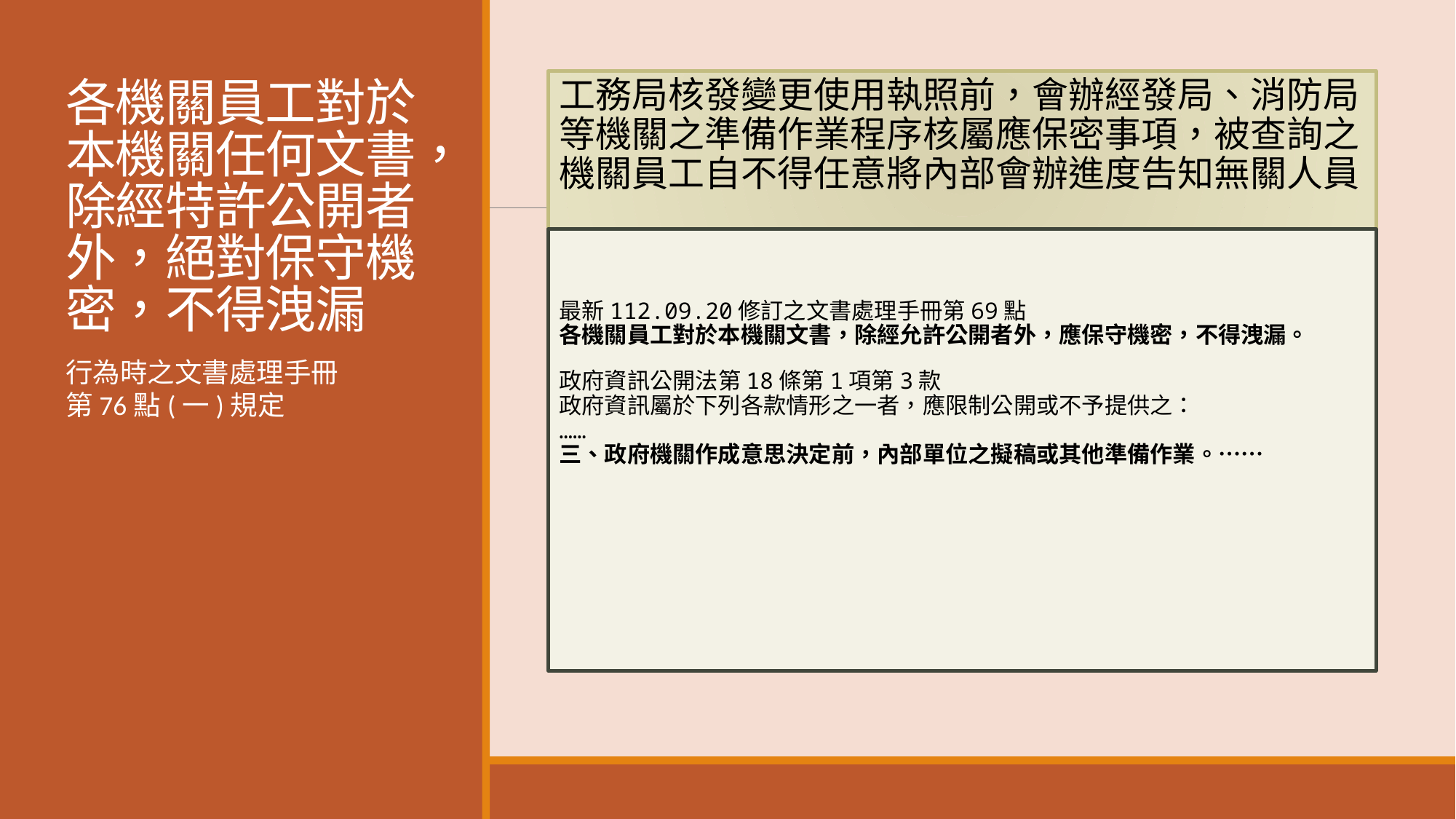

# 各機關員工對於本機關任何文書，除經特許公開者外，絕對保守機密，不得洩漏
工務局核發變更使用執照前，會辦經發局、消防局等機關之準備作業程序核屬應保密事項，被查詢之機關員工自不得任意將內部會辦進度告知無關人員

最新112.09.20修訂之文書處理手冊第69點
各機關員工對於本機關文書，除經允許公開者外，應保守機密，不得洩漏。
政府資訊公開法第18條第1項第3款
政府資訊屬於下列各款情形之一者，應限制公開或不予提供之：
……
三、政府機關作成意思決定前，內部單位之擬稿或其他準備作業。……
行為時之文書處理手冊
第76點(一)規定